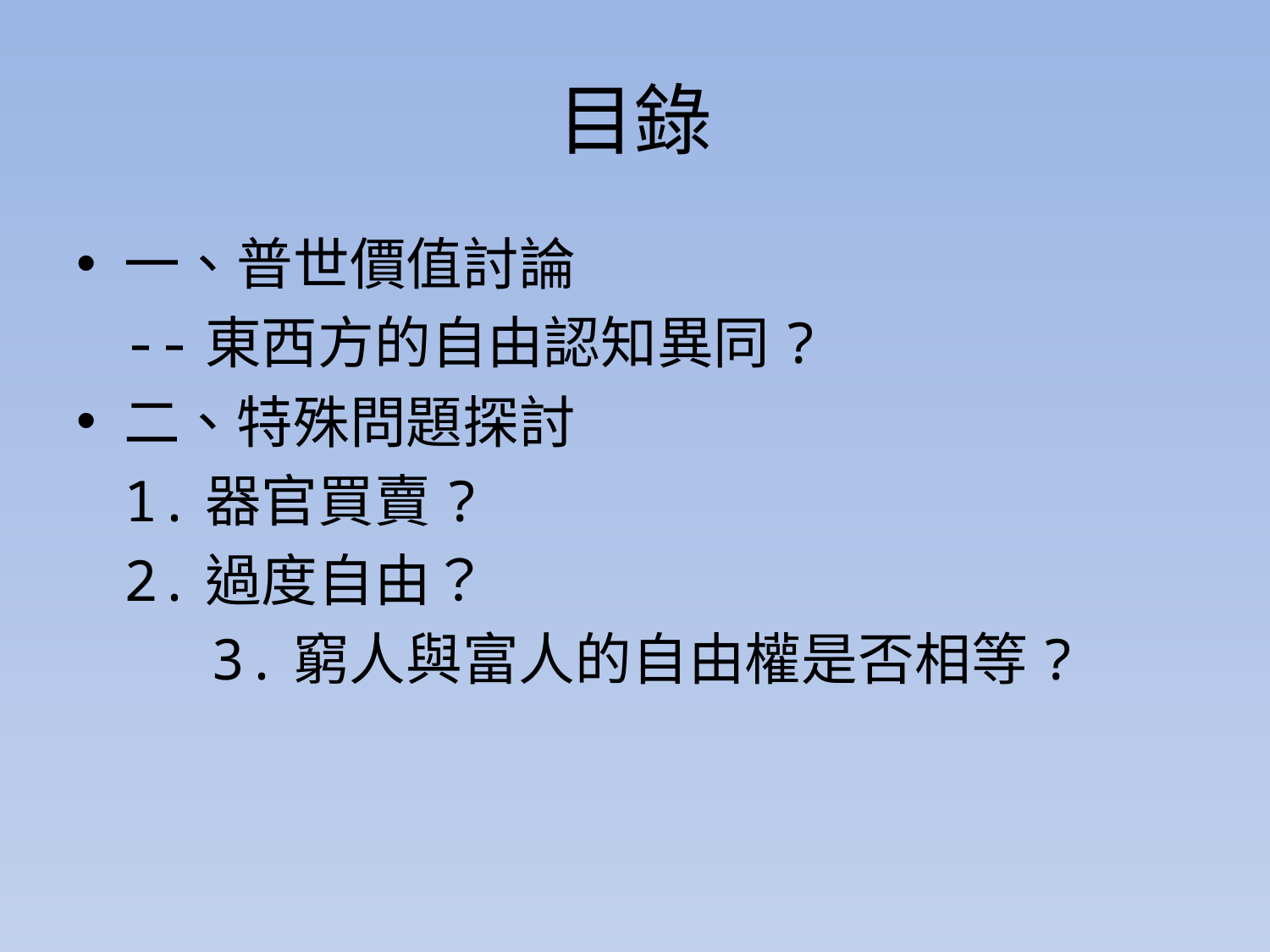

# 目錄
一、普世價值討論
	--東西方的自由認知異同?
二、特殊問題探討
	1.器官買賣?
	2.過度自由？
    3.窮人與富人的自由權是否相等?